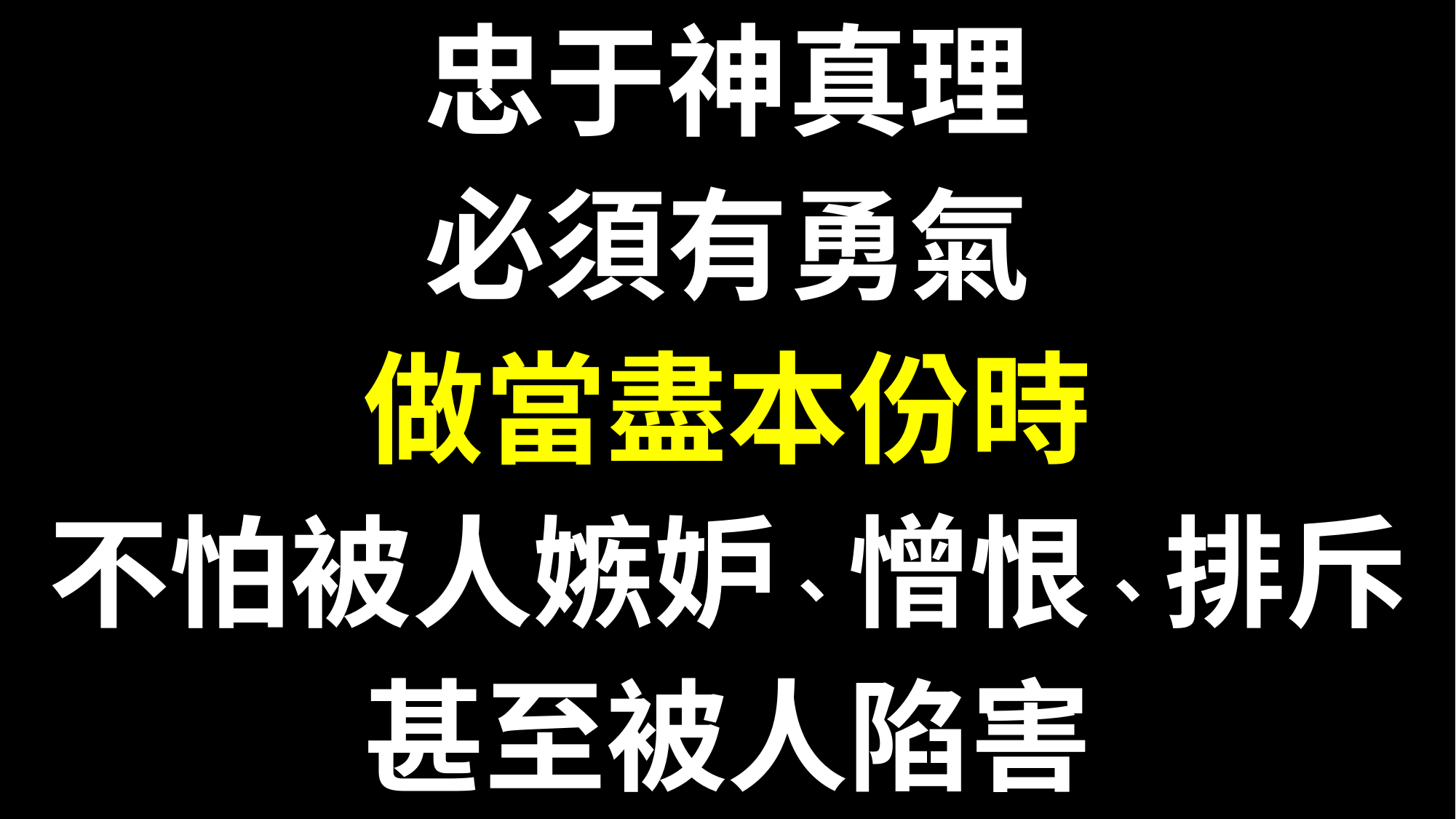

忠于神真理
必須有勇氣
做當盡本份時
不怕被人嫉妒、憎恨、排斥
甚至被人陷害